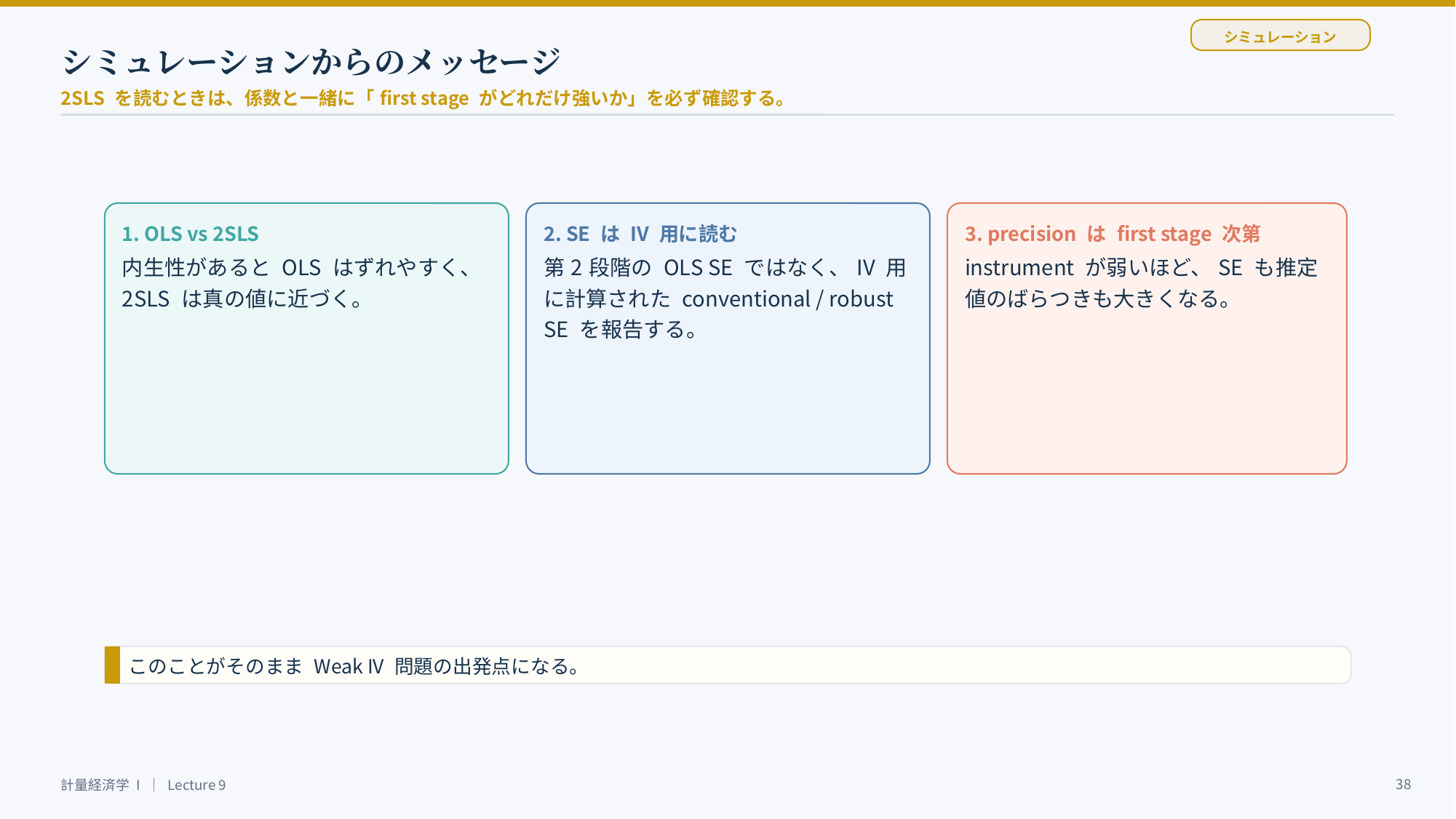

シミュレーション
シミュレーションからのメッセージ
2SLS を読むときは、係数と一緒に「first stage がどれだけ強いか」を必ず確認する。

1. OLS vs 2SLS
2. SE は IV 用に読む
3. precision は first stage 次第
内生性があると OLS はずれやすく、2SLS は真の値に近づく。
第2段階の OLS SE ではなく、IV 用に計算された conventional / robust SE を報告する。
instrument が弱いほど、SE も推定値のばらつきも大きくなる。

このことがそのまま Weak IV 問題の出発点になる。
38
計量経済学 I ｜ Lecture 9